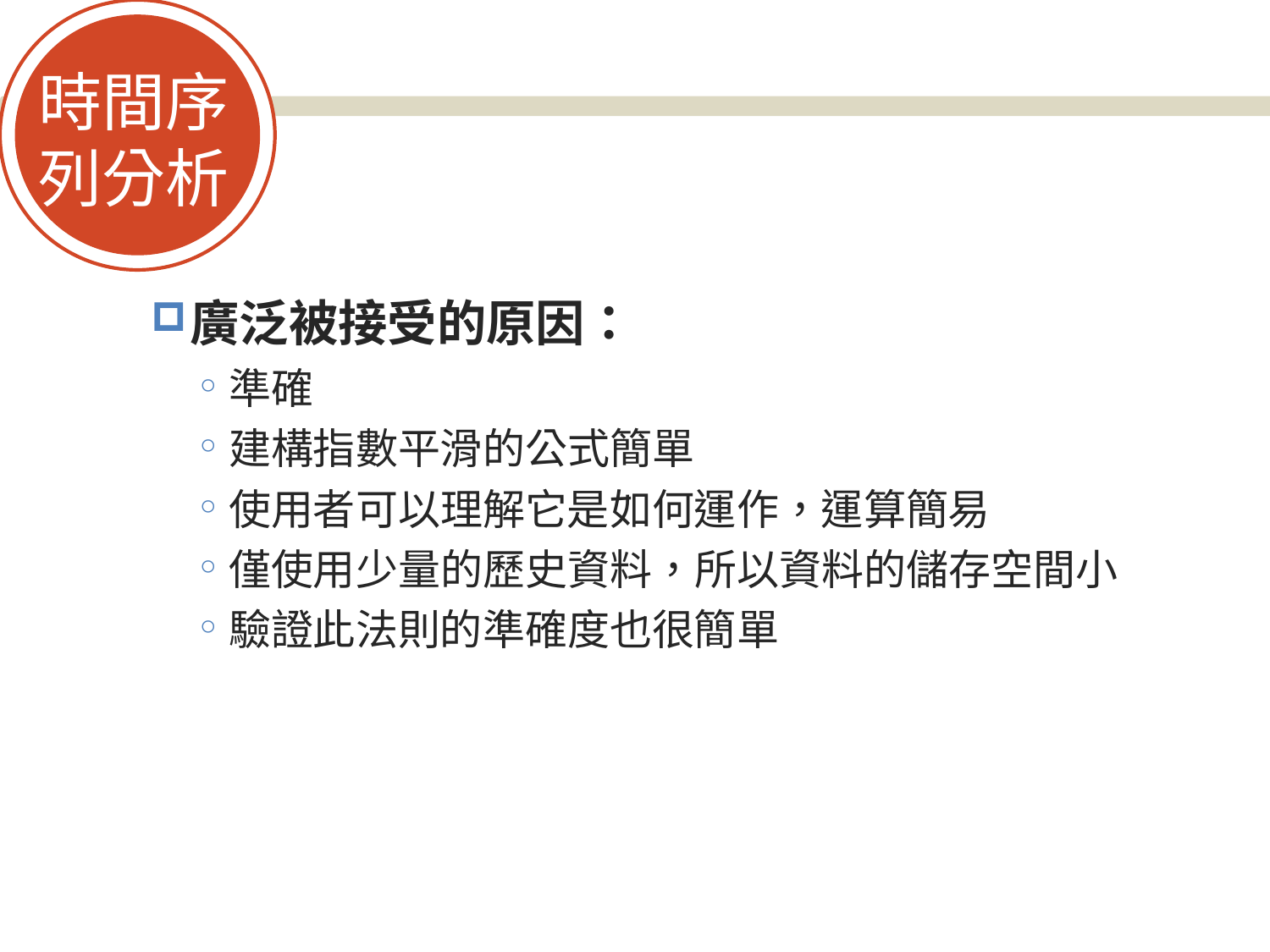

時間序
列分析
#
廣泛被接受的原因：
準確
建構指數平滑的公式簡單
使用者可以理解它是如何運作，運算簡易
僅使用少量的歷史資料，所以資料的儲存空間小
驗證此法則的準確度也很簡單